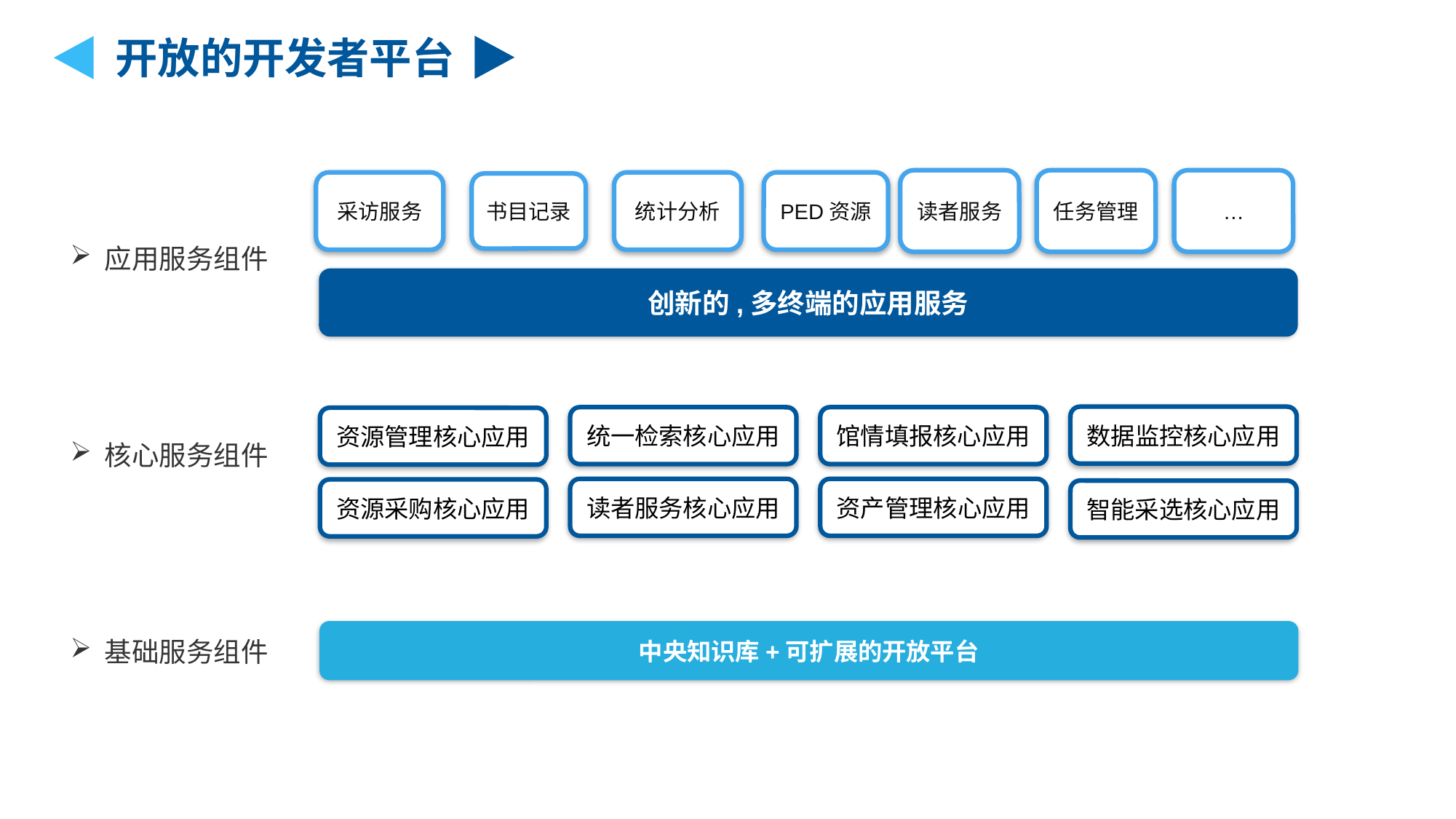

开放的开发者平台
读者服务
任务管理
…
应用服务组件

核心服务组件

基础服务组件

采访服务
统计分析
PED资源
书目记录
创新的,多终端的应用服务
数据监控核心应用
统一检索核心应用
馆情填报核心应用
资源管理核心应用
读者服务核心应用
资产管理核心应用
资源采购核心应用
智能采选核心应用
中央知识库+可扩展的开放平台